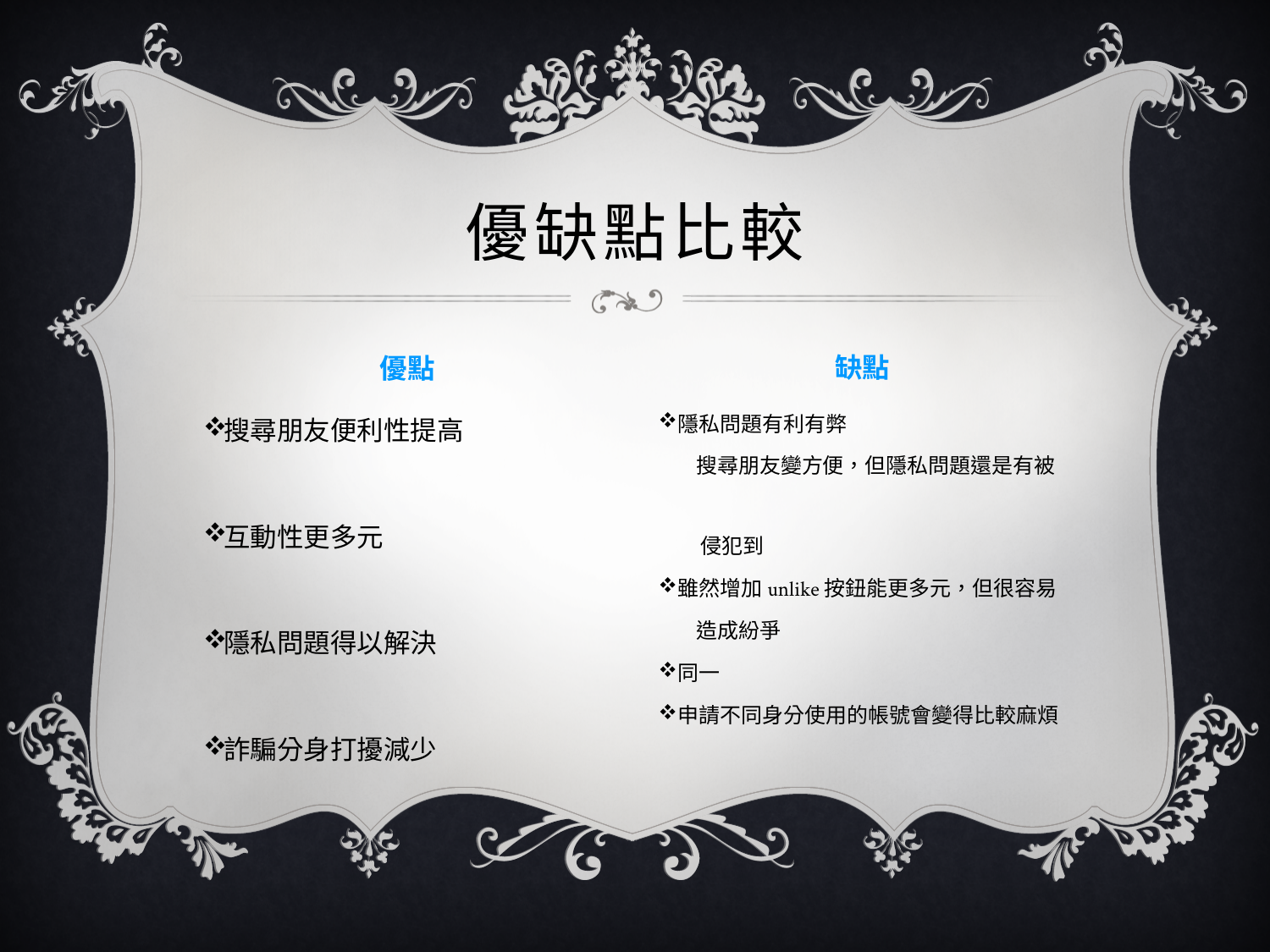

# 優缺點比較
缺點
優點
搜尋朋友便利性提高

互動性更多元

隱私問題得以解決

詐騙分身打擾減少

隱私問題有利有弊
       搜尋朋友變方便，但隱私問題還是有被
　　侵犯到
雖然增加unlike按鈕能更多元，但很容易
       造成紛爭
同一
申請不同身分使用的帳號會變得比較麻煩